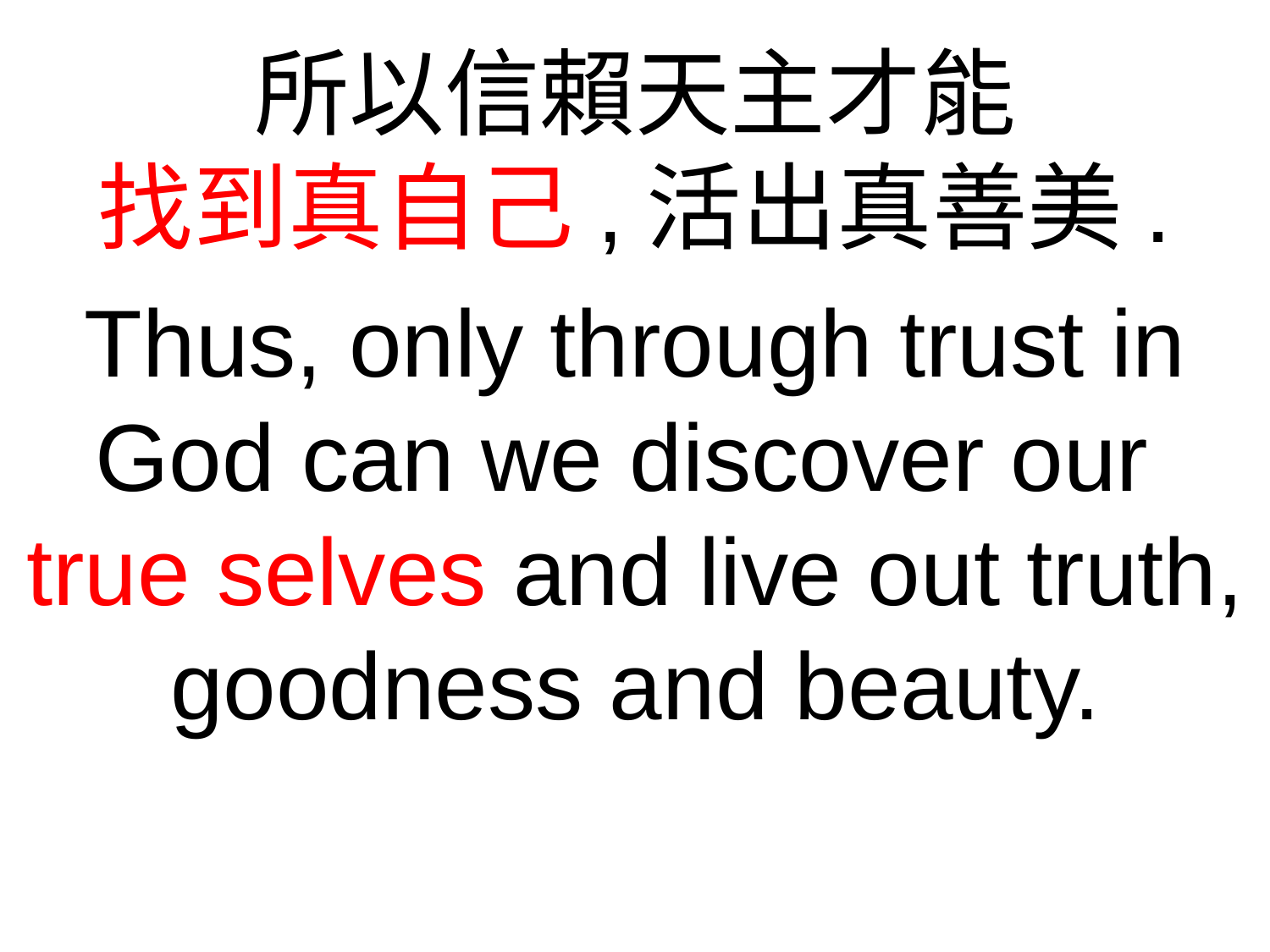

所以信賴天主才能
找到真自己,活出真善美.
Thus, only through trust in God can we discover our
true selves and live out truth, goodness and beauty.